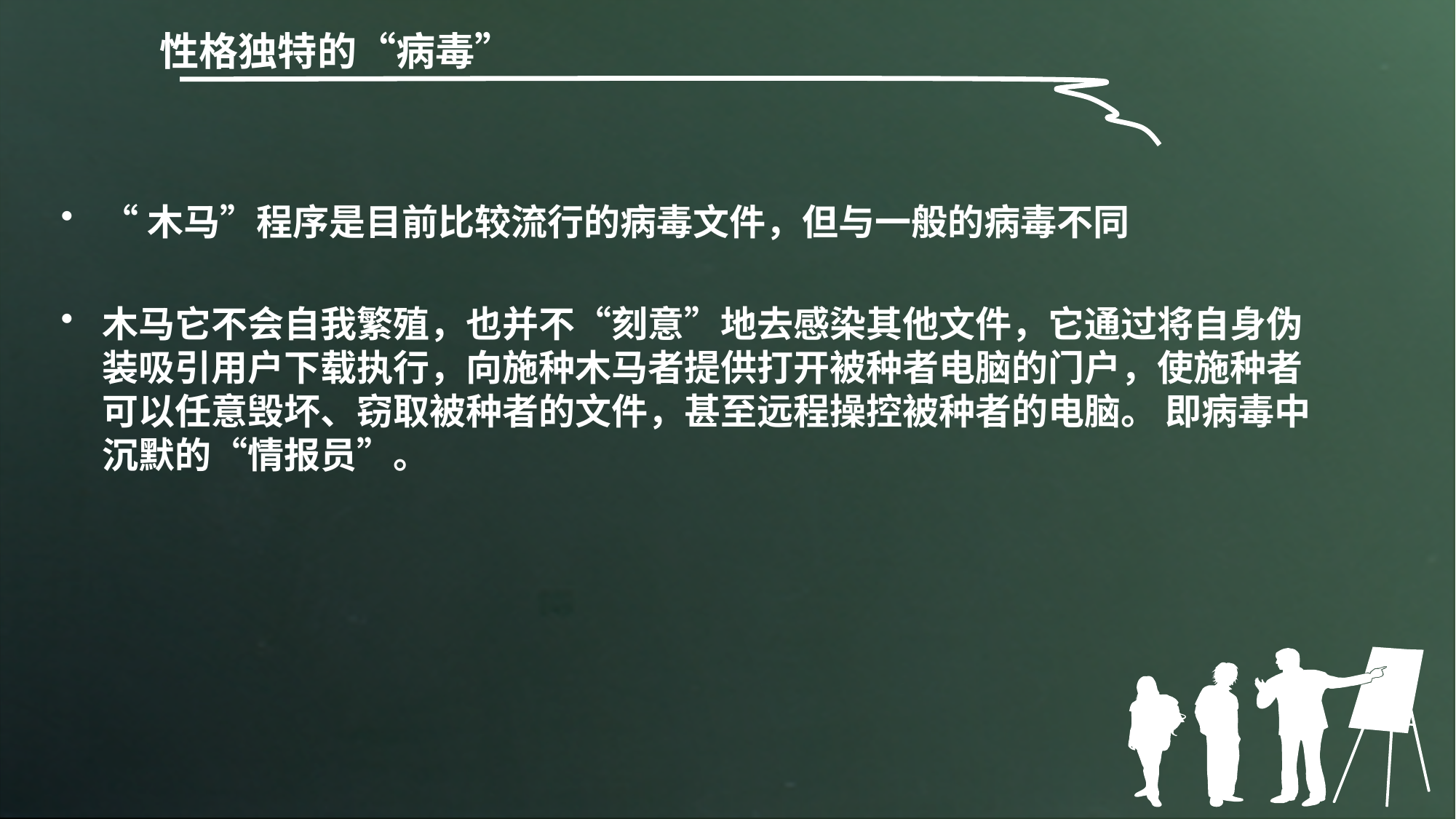

# 性格独特的“病毒”

“木马”程序是目前比较流行的病毒文件，但与一般的病毒不同

木马它不会自我繁殖，也并不“刻意”地去感染其他文件，它通过将自身伪装吸引用户下载执行，向施种木马者提供打开被种者电脑的门户，使施种者可以任意毁坏、窃取被种者的文件，甚至远程操控被种者的电脑。 即病毒中沉默的“情报员”。